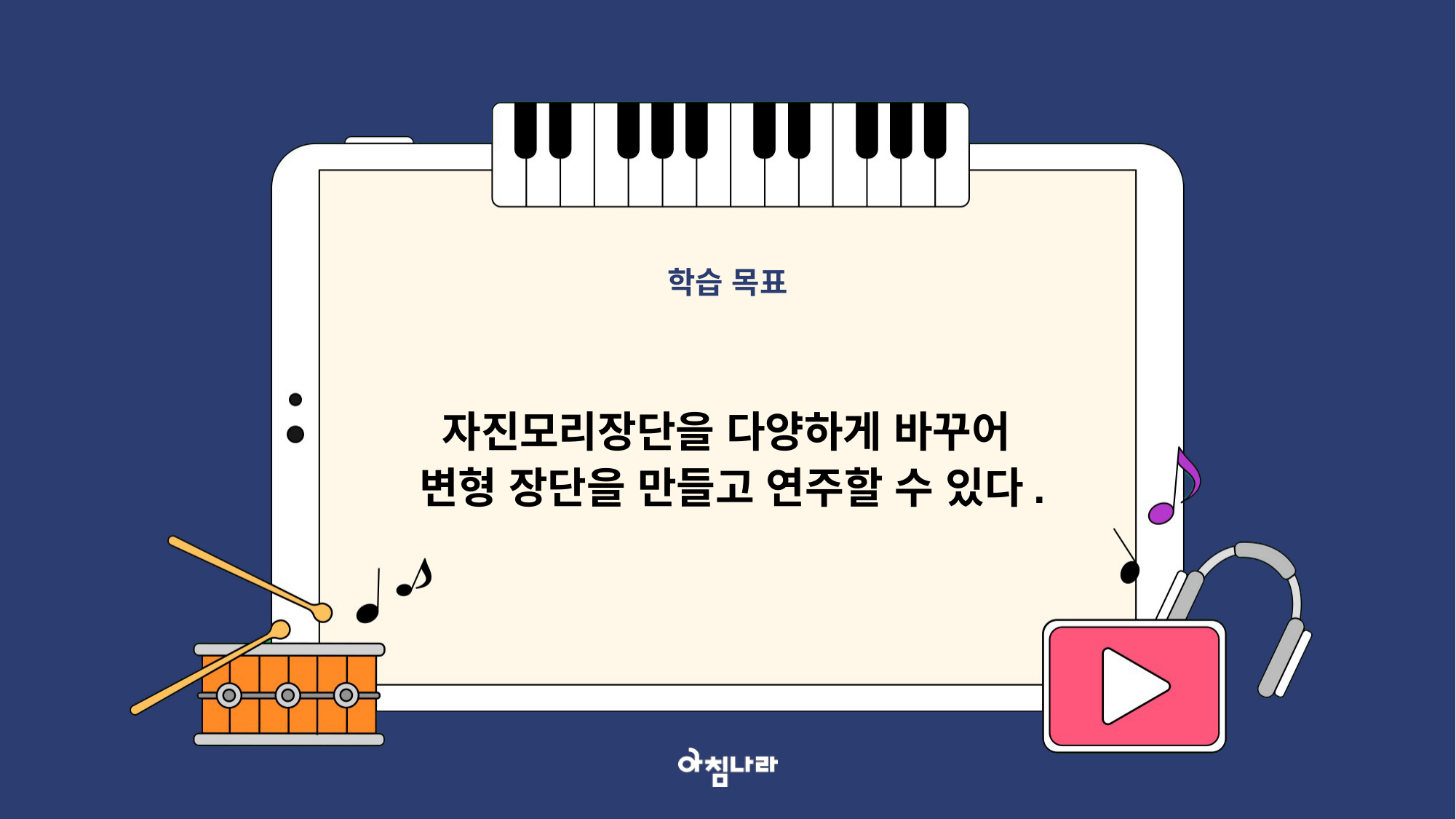

학습 목표
자진모리장단을 다양하게 바꾸어
변형 장단을 만들고 연주할 수 있다.